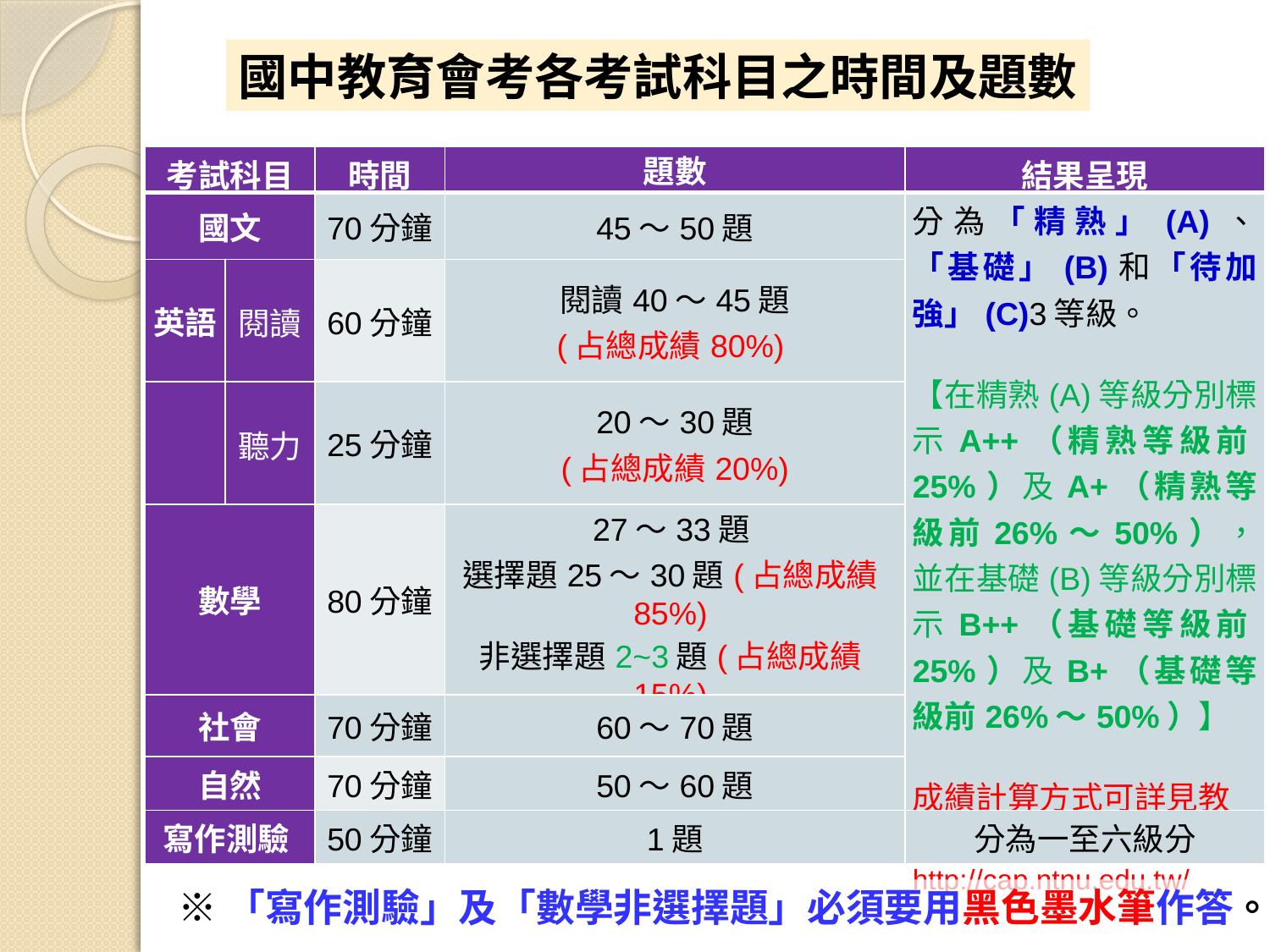

國中教育會考各考試科目之時間及題數
| 考試科目 |  | 時間 | 題數 | 結果呈現 |
| --- | --- | --- | --- | --- |
| 國文 |  | 70分鐘 | 45～50題 | 分為「精熟」(A)、「基礎」(B)和「待加強」(C)3等級。 【在精熟(A)等級分別標示A++（精熟等級前25%）及A+（精熟等級前26%～50%），並在基礎(B)等級分別標示B++（基礎等級前25%）及B+（基礎等級前26%～50%）】 成績計算方式可詳見教育部國中教育會考網站：http://cap.ntnu.edu.tw/ |
| 英語 | 閱讀 | 60分鐘 | 閱讀40～45題 (占總成績80%) |  |
|  | 聽力 | 25分鐘 | 20～30題 (占總成績20%) |  |
| 數學 |  | 80分鐘 | 27～33題  選擇題25～30題(占總成績85%) 非選擇題2~3題(占總成績15%) |  |
| 社會 |  | 70分鐘 | 60～70題 |  |
| 自然 |  | 70分鐘 | 50～60題 |  |
| 寫作測驗 |  | 50分鐘 | 1題 | 分為一至六級分 |

※「寫作測驗」及「數學非選擇題」必須要用黑色墨水筆作答。